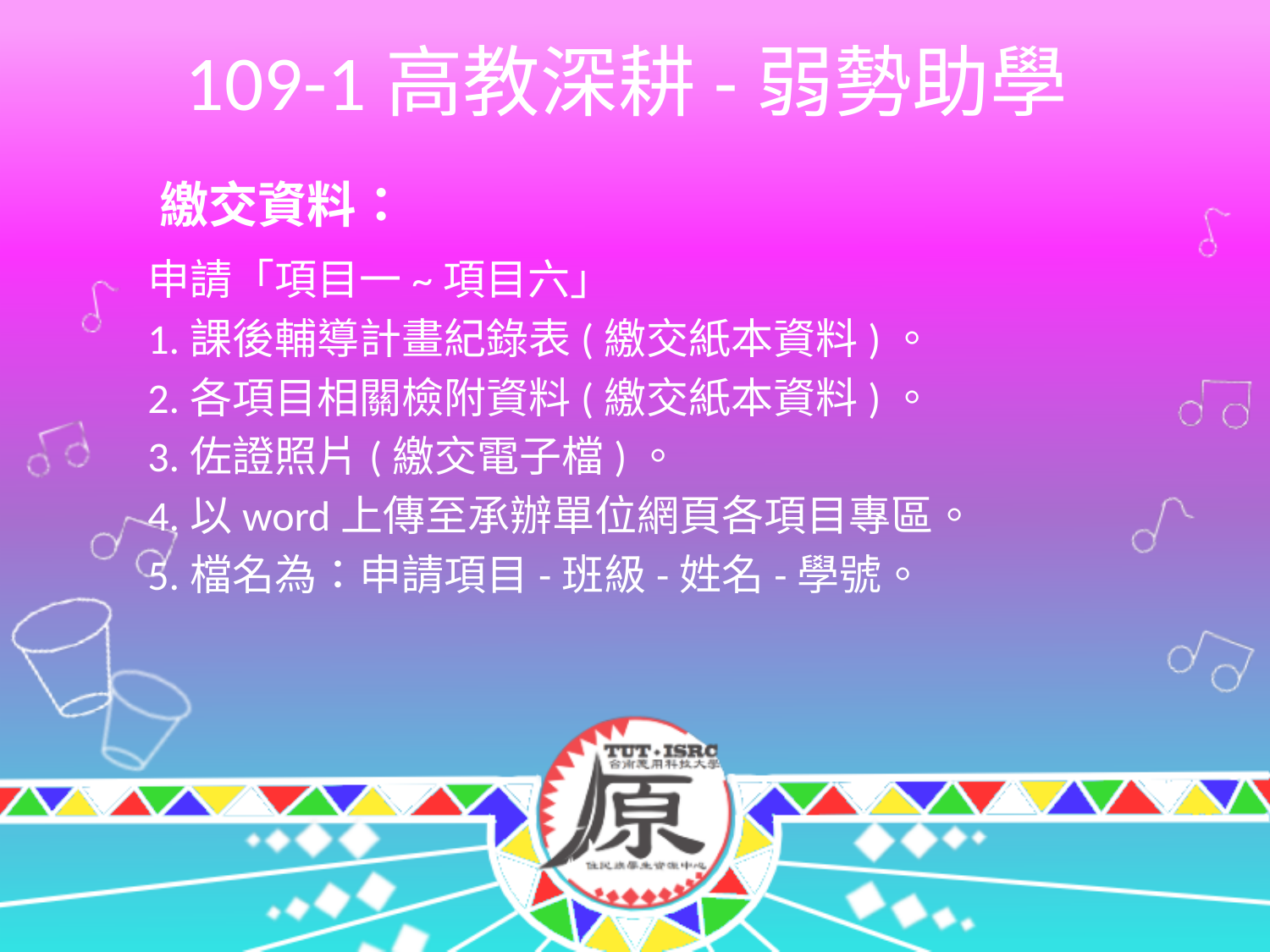

# 109-1高教深耕-弱勢助學
​繳交資料：
申請「項目一~項目六」
1.課後輔導計畫紀錄表(繳交紙本資料)。
2.各項目相關檢附資料(繳交紙本資料)。
3.佐證照片(繳交電子檔)。
4.以word上傳至承辦單位網頁各項目專區。
5.檔名為：申請項目-班級-姓名-學號。